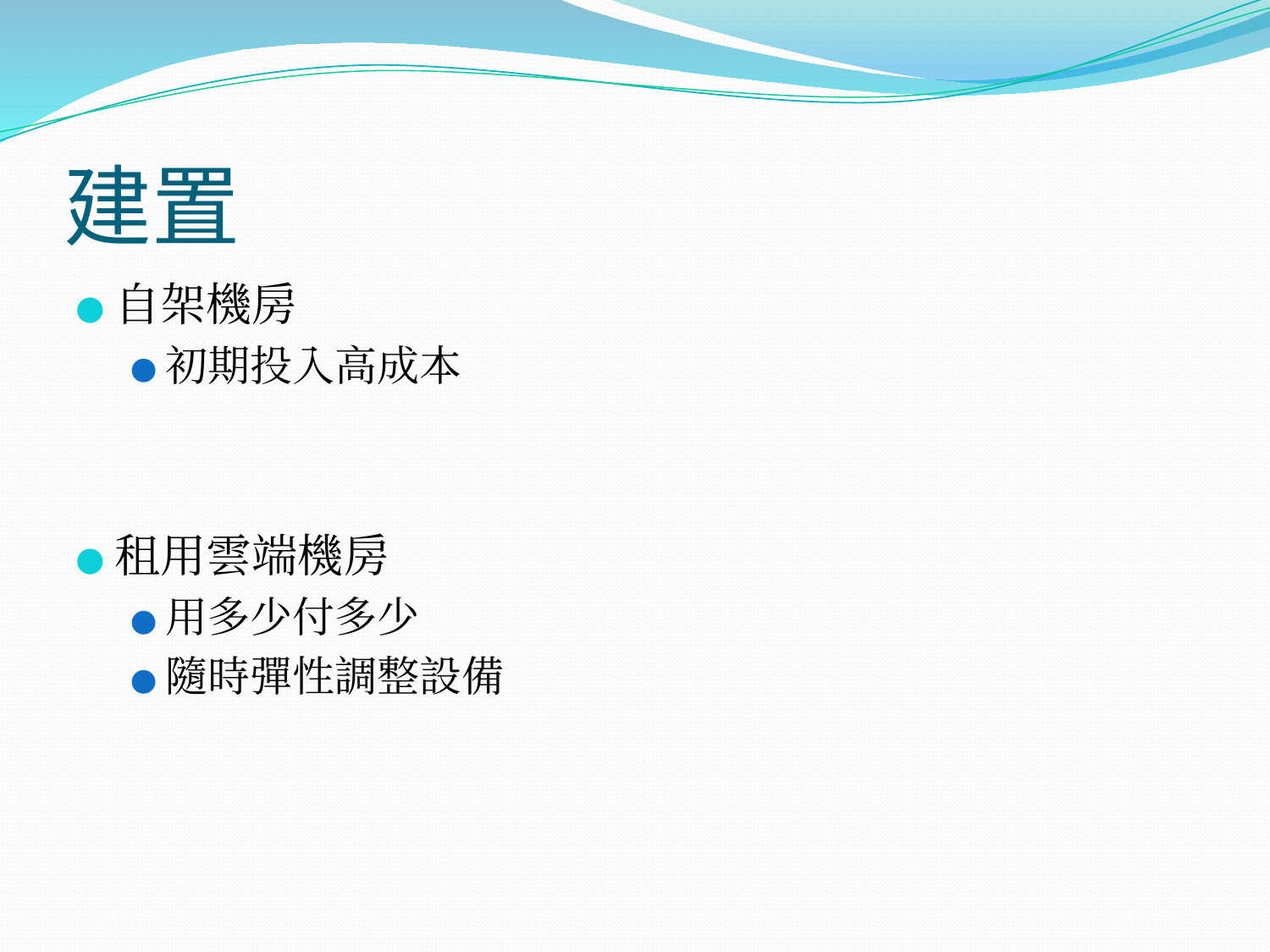

# 建置
自架機房
初期投入高成本

租用雲端機房
用多少付多少
隨時彈性調整設備